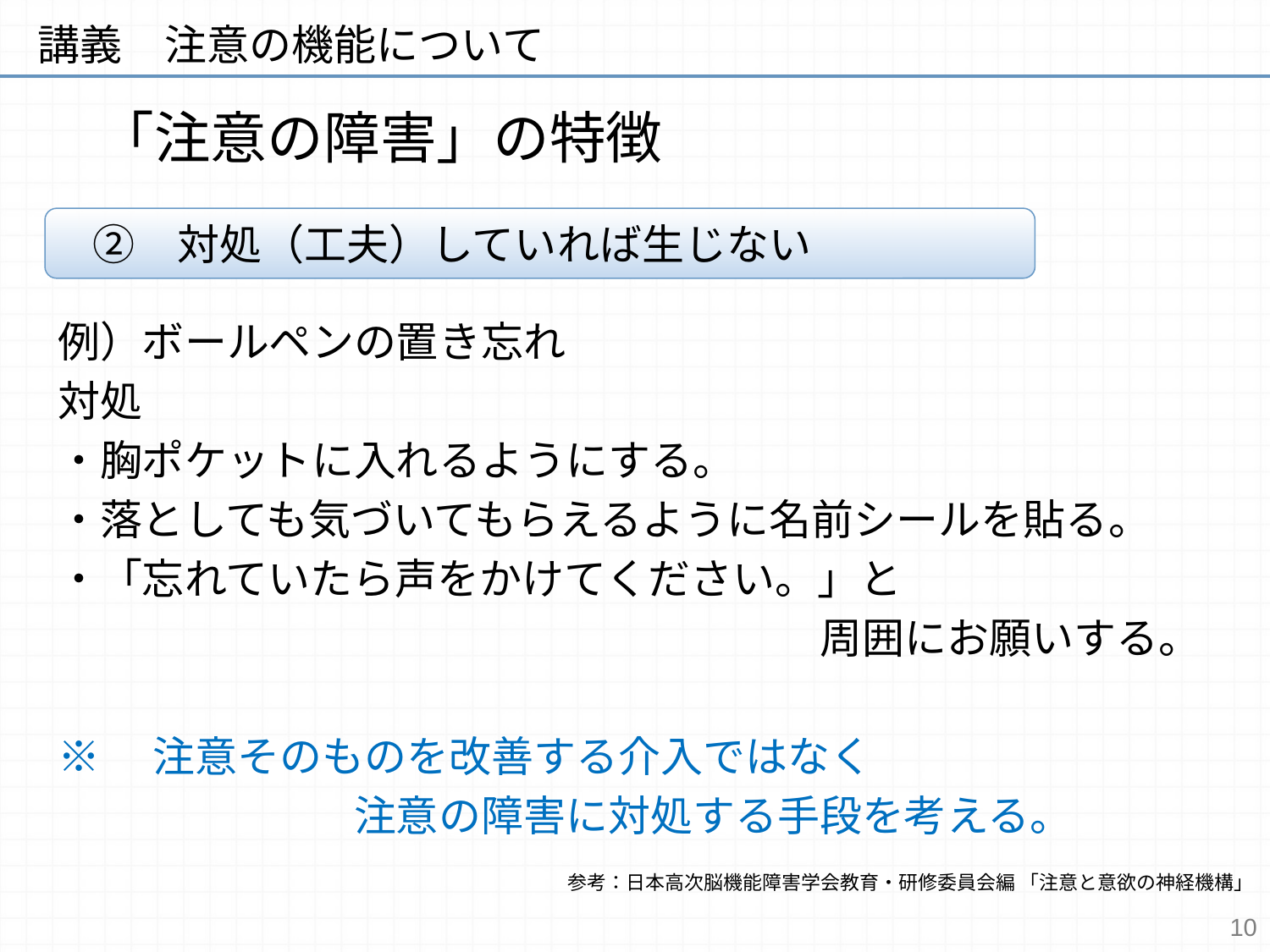

# 講義　注意の機能について
「注意の障害」の特徴
　②　対処（工夫）していれば生じない
例）ボールペンの置き忘れ
対処
・胸ポケットに入れるようにする。
・落としても気づいてもらえるように名前シールを貼る。
・「忘れていたら声をかけてください。」と
　　　　　　　　　　　　　　　　　　周囲にお願いする。

※　注意そのものを改善する介入ではなく
　　　　　　　注意の障害に対処する手段を考える。
参考：日本高次脳機能障害学会教育・研修委員会編 「注意と意欲の神経機構」
10